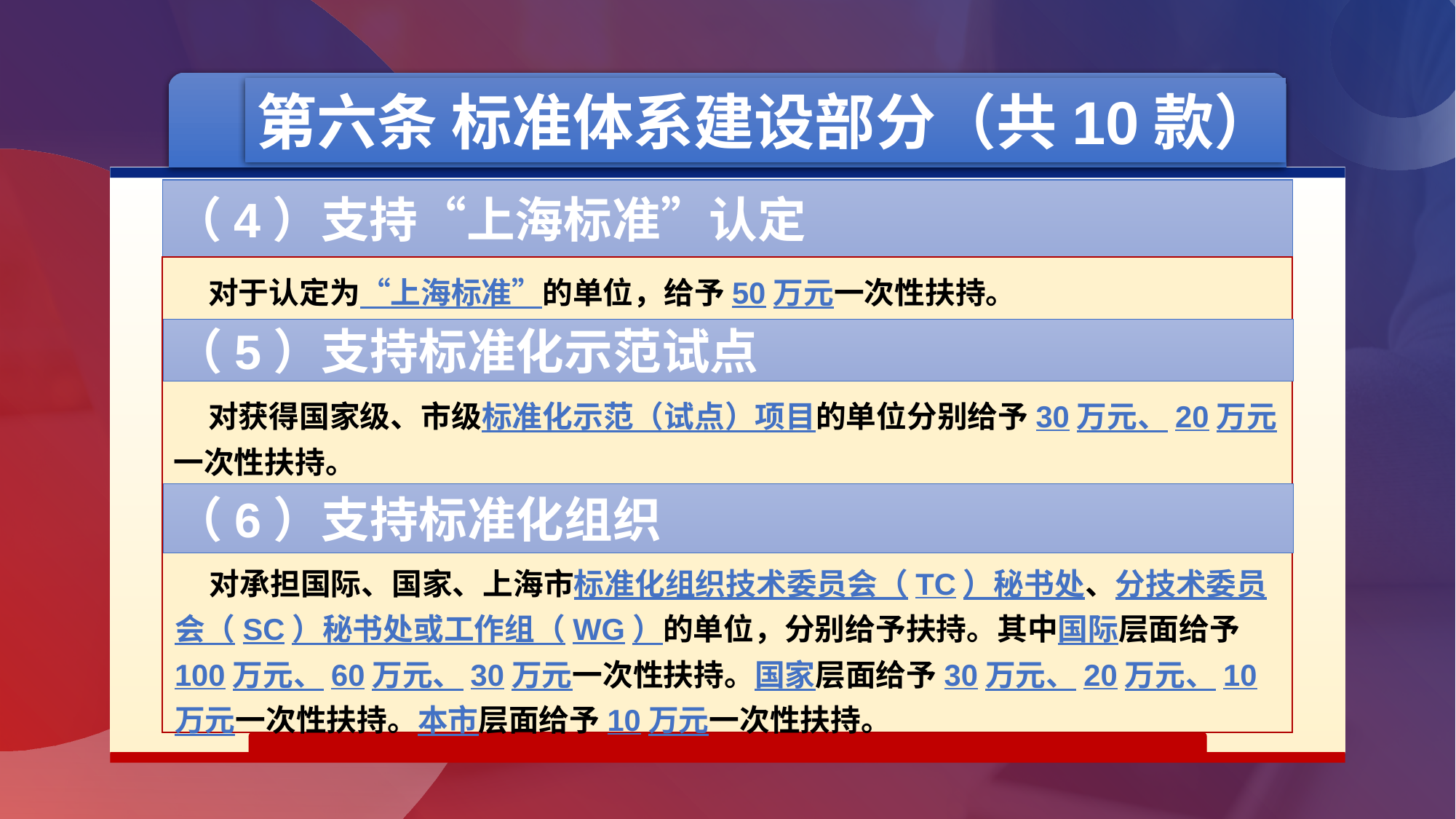

第六条 标准体系建设部分（共10款）

（4）支持“上海标准”认定

    对于认定为“上海标准”的单位，给予50万元一次性扶持。
（5）支持标准化示范试点
    对获得国家级、市级标准化示范（试点）项目的单位分别给予30万元、20万元一次性扶持。
（6）支持标准化组织
    对承担国际、国家、上海市标准化组织技术委员会（TC）秘书处、分技术委员会（SC）秘书处或工作组（WG）的单位，分别给予扶持。其中国际层面给予100万元、60万元、30万元一次性扶持。国家层面给予30万元、20万元、10万元一次性扶持。本市层面给予10万元一次性扶持。